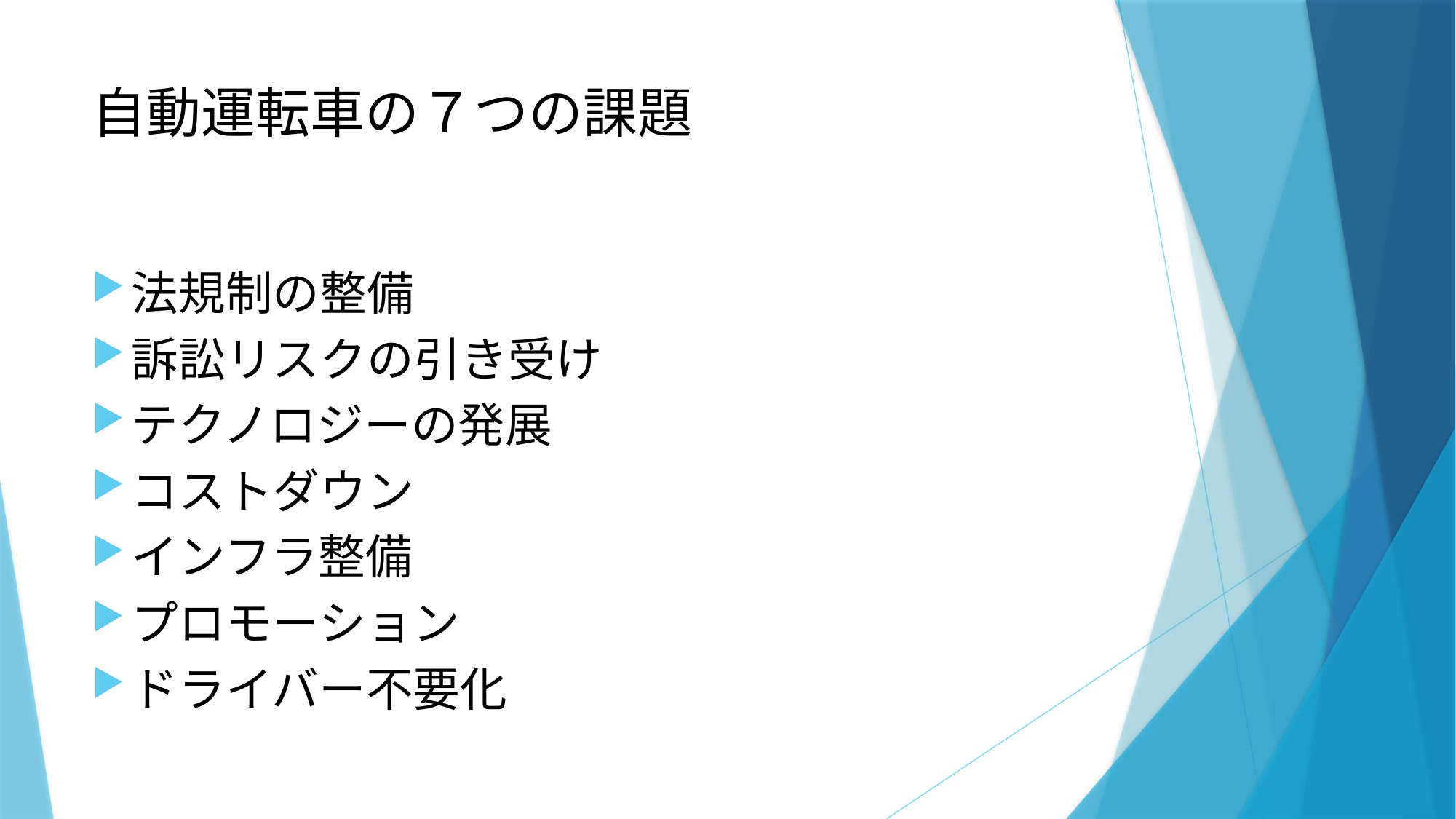

# 自動運転車の７つの課題
法規制の整備
訴訟リスクの引き受け
テクノロジーの発展
コストダウン
インフラ整備
プロモーション
ドライバー不要化